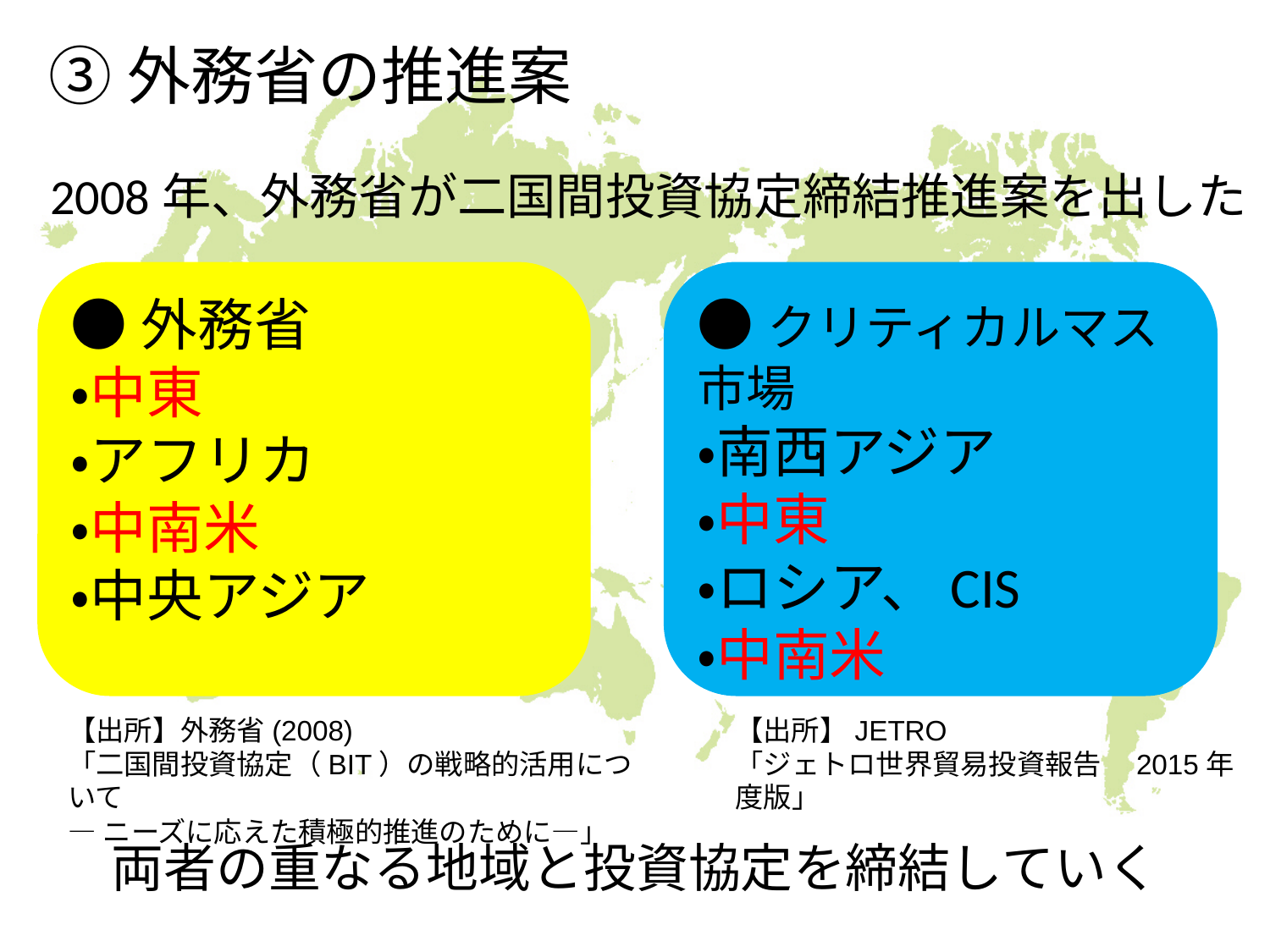

# ③外務省の推進案
2008年、外務省が二国間投資協定締結推進案を出した
●外務省
・中東
・アフリカ
・中南米
・中央アジア
●クリティカルマス市場
・南西アジア
・中東
・ロシア、CIS
・中南米
【出所】外務省(2008)
「二国間投資協定（BIT）の戦略的活用について
―ニーズに応えた積極的推進のために―」
【出所】JETRO
「ジェトロ世界貿易投資報告　2015年度版」
両者の重なる地域と投資協定を締結していく